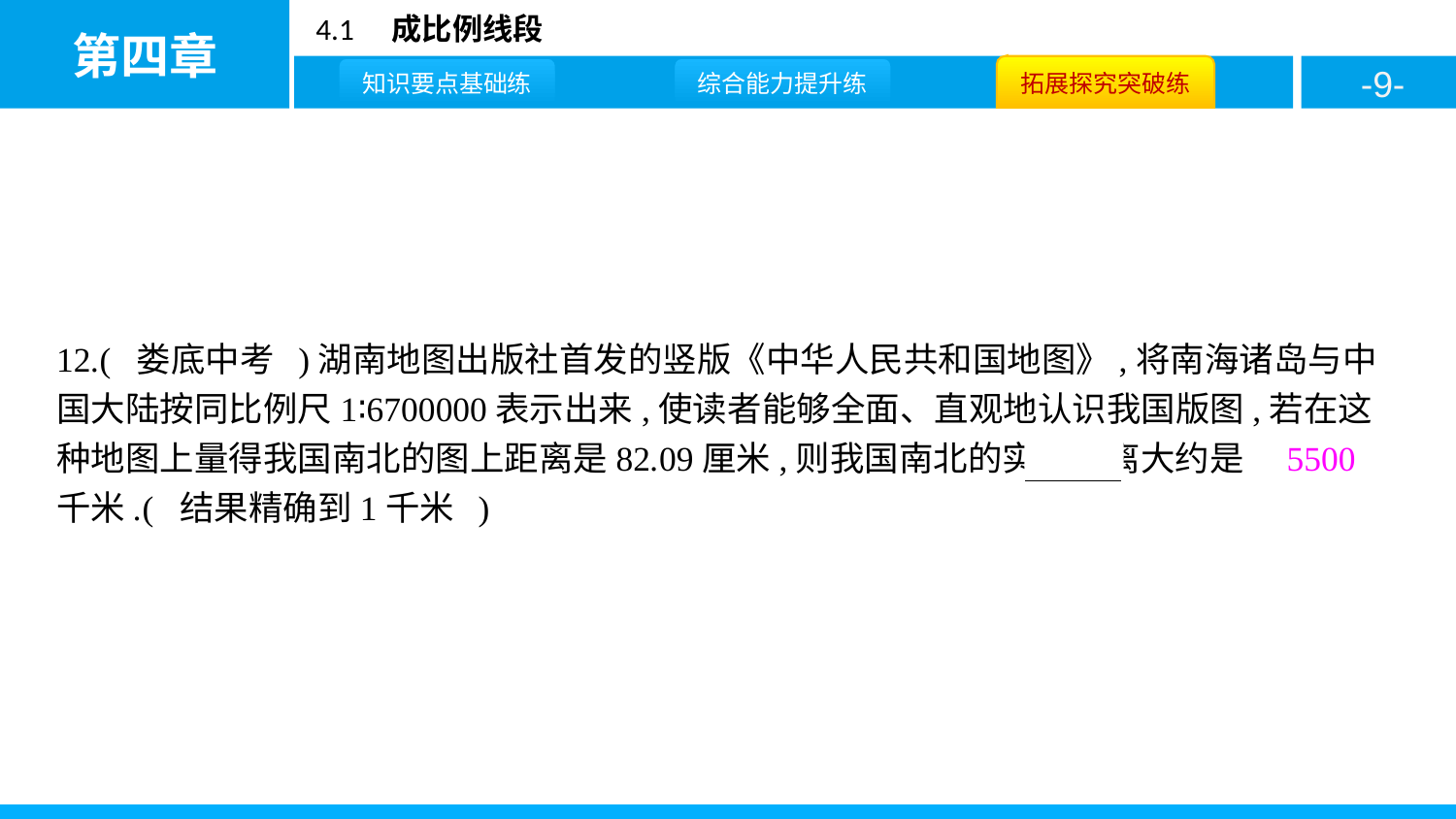

12.(  娄底中考  )湖南地图出版社首发的竖版《中华人民共和国地图》,将南海诸岛与中国大陆按同比例尺1∶6700000表示出来,使读者能够全面、直观地认识我国版图,若在这种地图上量得我国南北的图上距离是82.09厘米,则我国南北的实际距离大约是　5500　千米.(  结果精确到1千米  )